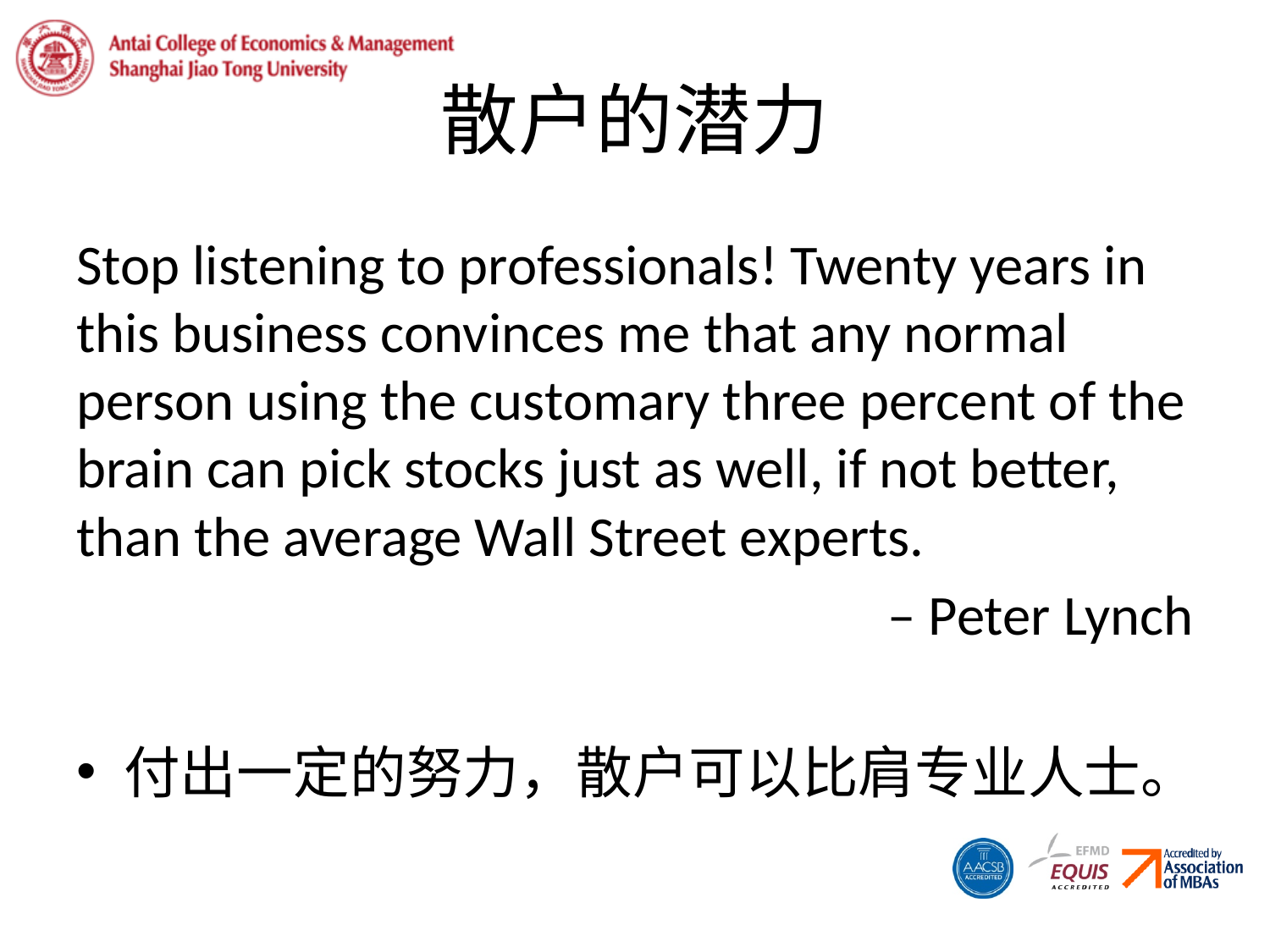

# 散户的潜力
Stop listening to professionals! Twenty years in this business convinces me that any normal person using the customary three percent of the brain can pick stocks just as well, if not better, than the average Wall Street experts.
– Peter Lynch

付出一定的努力，散户可以比肩专业人士。